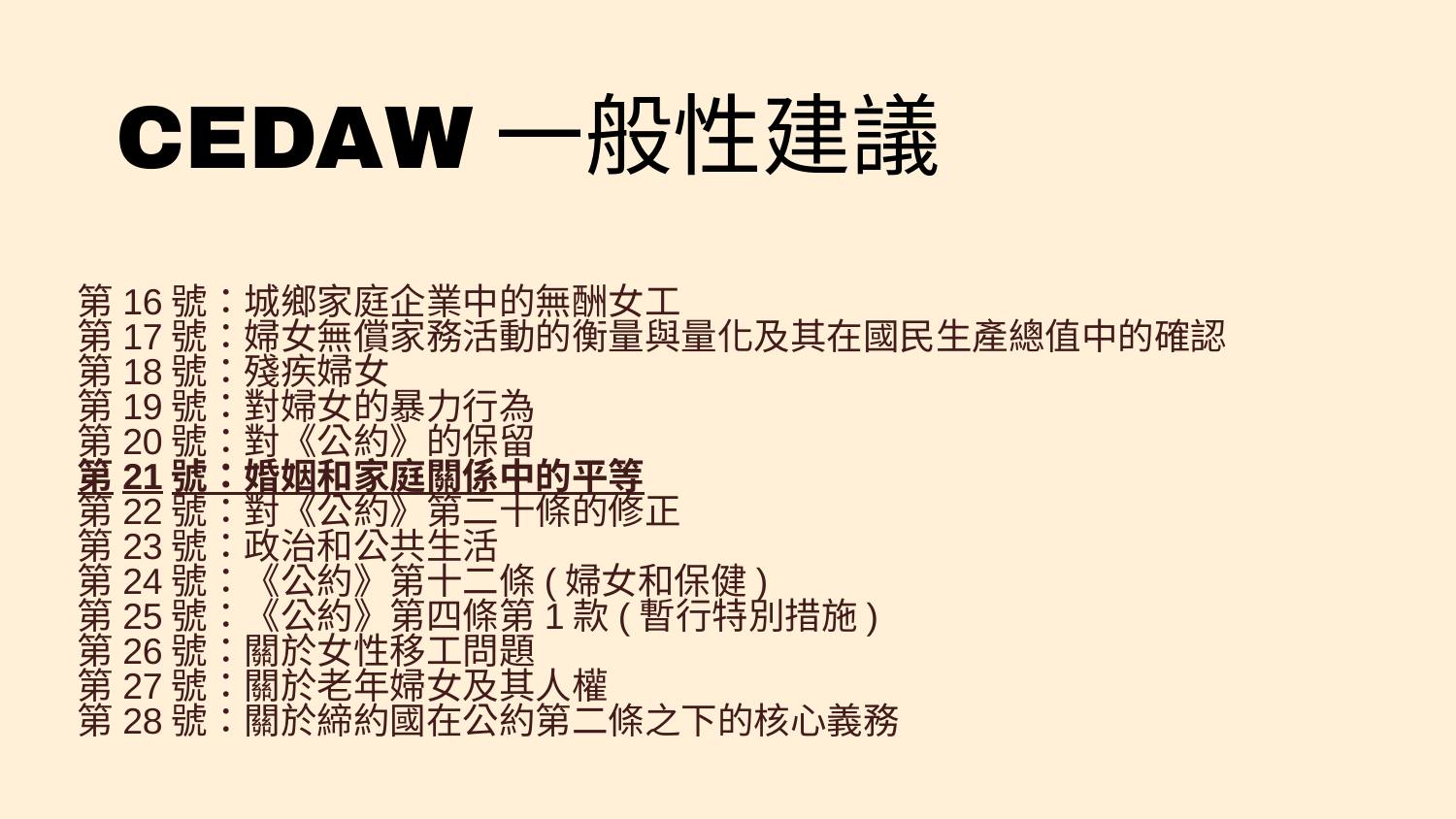

CEDAW一般性建議
第16號：城鄉家庭企業中的無酬女工
第17號：婦女無償家務活動的衡量與量化及其在國民生產總值中的確認
第18號：殘疾婦女
第19號：對婦女的暴力行為
第20號：對《公約》的保留
第21號：婚姻和家庭關係中的平等
第22號：對《公約》第二十條的修正
第23號：政治和公共生活
第24號：《公約》第十二條(婦女和保健)
第25號：《公約》第四條第1款(暫行特別措施)
第26號：關於女性移工問題
第27號：關於老年婦女及其人權
第28號：關於締約國在公約第二條之下的核心義務